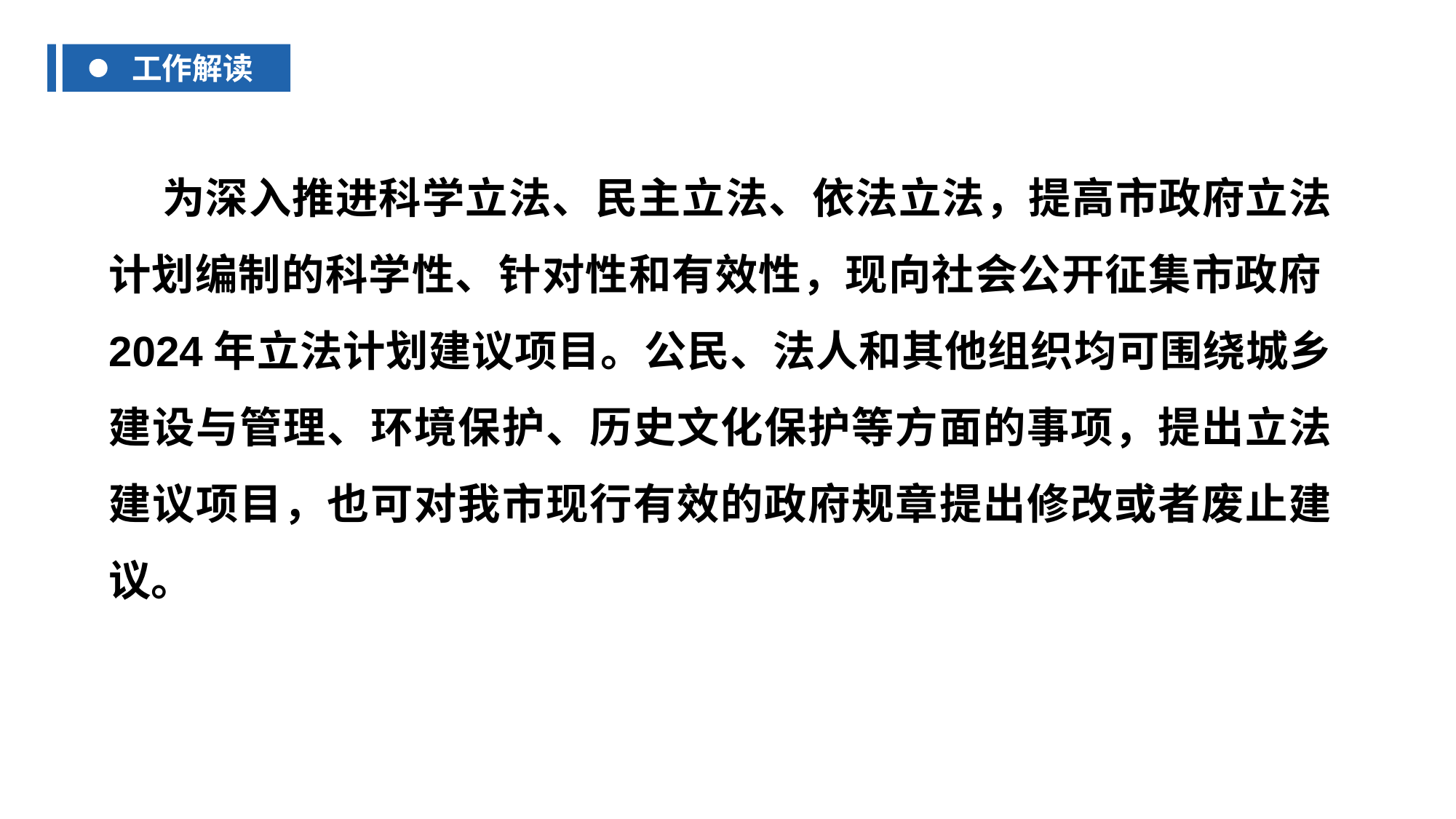

工作解读

    为深入推进科学立法、民主立法、依法立法，提高市政府立法计划编制的科学性、针对性和有效性，现向社会公开征集市政府2024年立法计划建议项目。公民、法人和其他组织均可围绕城乡建设与管理、环境保护、历史文化保护等方面的事项，提出立法建议项目，也可对我市现行有效的政府规章提出修改或者废止建议。